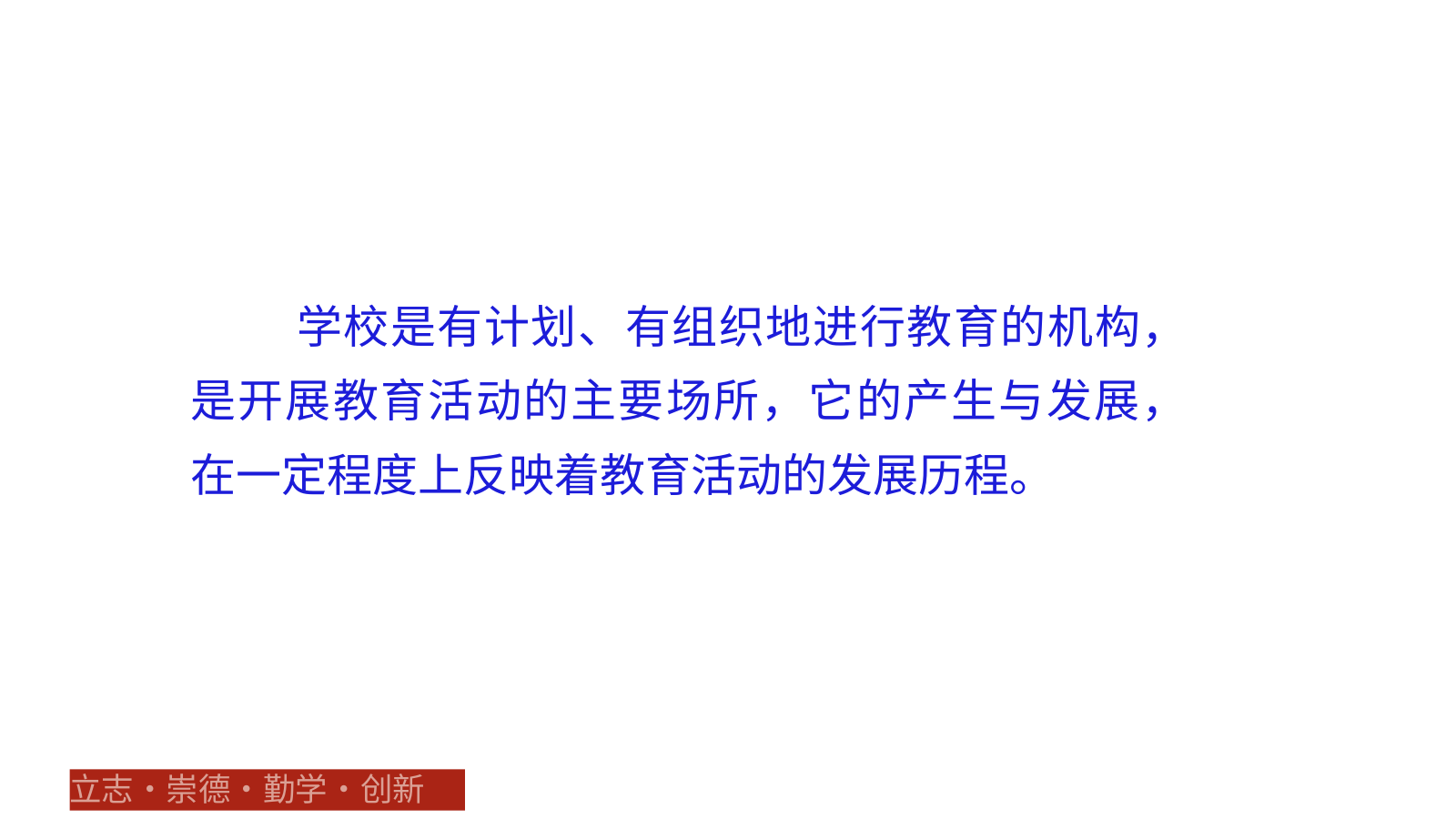

学校是有计划、有组织地进行教育的机构， 是开展教育活动的主要场所，它的产生与发展， 在一定程度上反映着教育活动的发展历程。
立志•崇德•勤学•创新